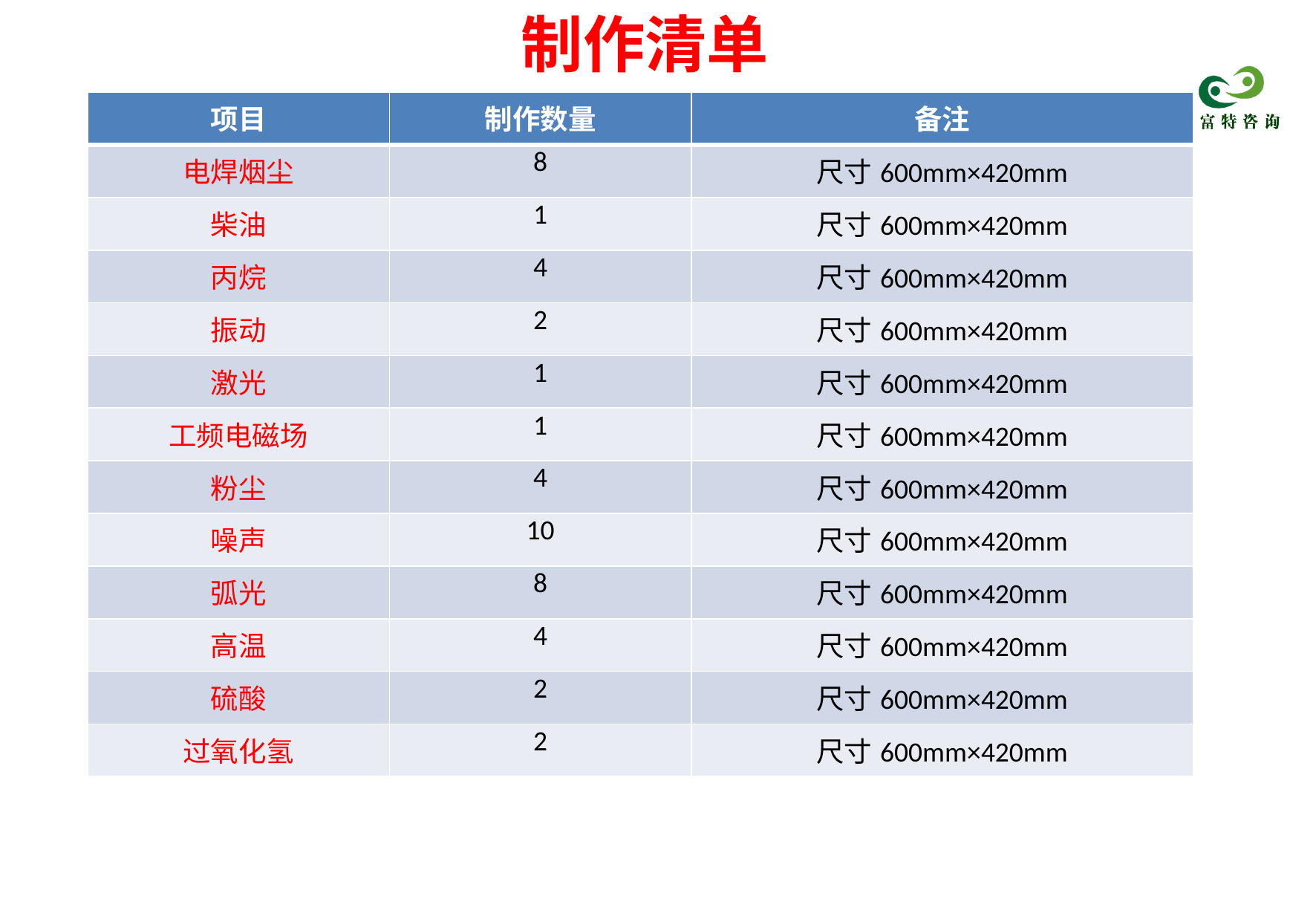

制作清单
| 项目 | 制作数量 | 备注 |
| --- | --- | --- |
| 电焊烟尘 | 8 | 尺寸600mm×420mm |
| 柴油 | 1 | 尺寸600mm×420mm |
| 丙烷 | 4 | 尺寸600mm×420mm |
| 振动 | 2 | 尺寸600mm×420mm |
| 激光 | 1 | 尺寸600mm×420mm |
| 工频电磁场 | 1 | 尺寸600mm×420mm |
| 粉尘 | 4 | 尺寸600mm×420mm |
| 噪声 | 10 | 尺寸600mm×420mm |
| 弧光 | 8 | 尺寸600mm×420mm |
| 高温 | 4 | 尺寸600mm×420mm |
| 硫酸 | 2 | 尺寸600mm×420mm |
| 过氧化氢 | 2 | 尺寸600mm×420mm |